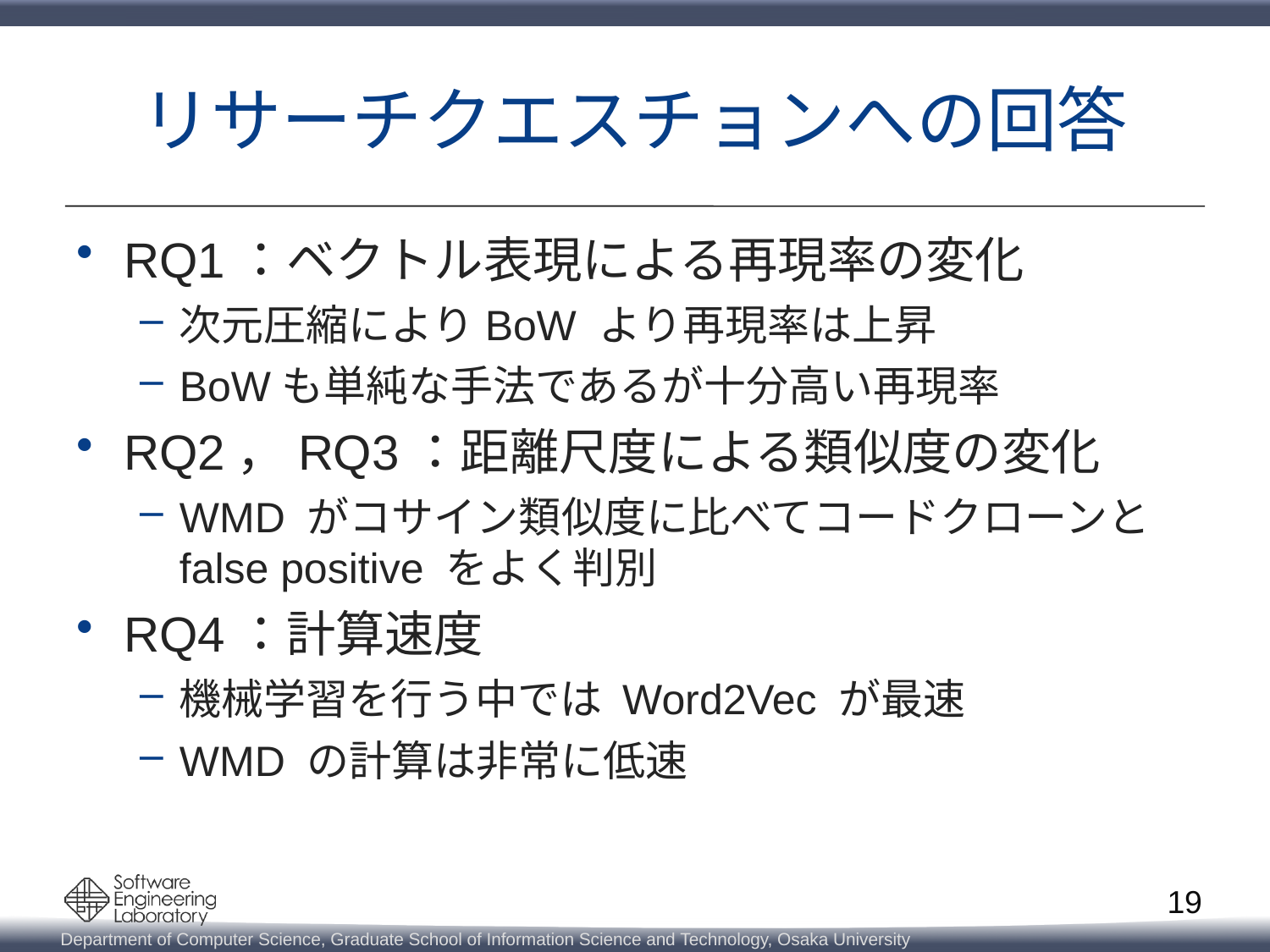

# リサーチクエスチョンへの回答
RQ1：ベクトル表現による再現率の変化
次元圧縮によりBoW より再現率は上昇
BoWも単純な手法であるが十分高い再現率
RQ2，RQ3：距離尺度による類似度の変化
WMD がコサイン類似度に比べてコードクローンと
false positive をよく判別
RQ4：計算速度
機械学習を行う中では Word2Vec が最速
WMD の計算は非常に低速
19